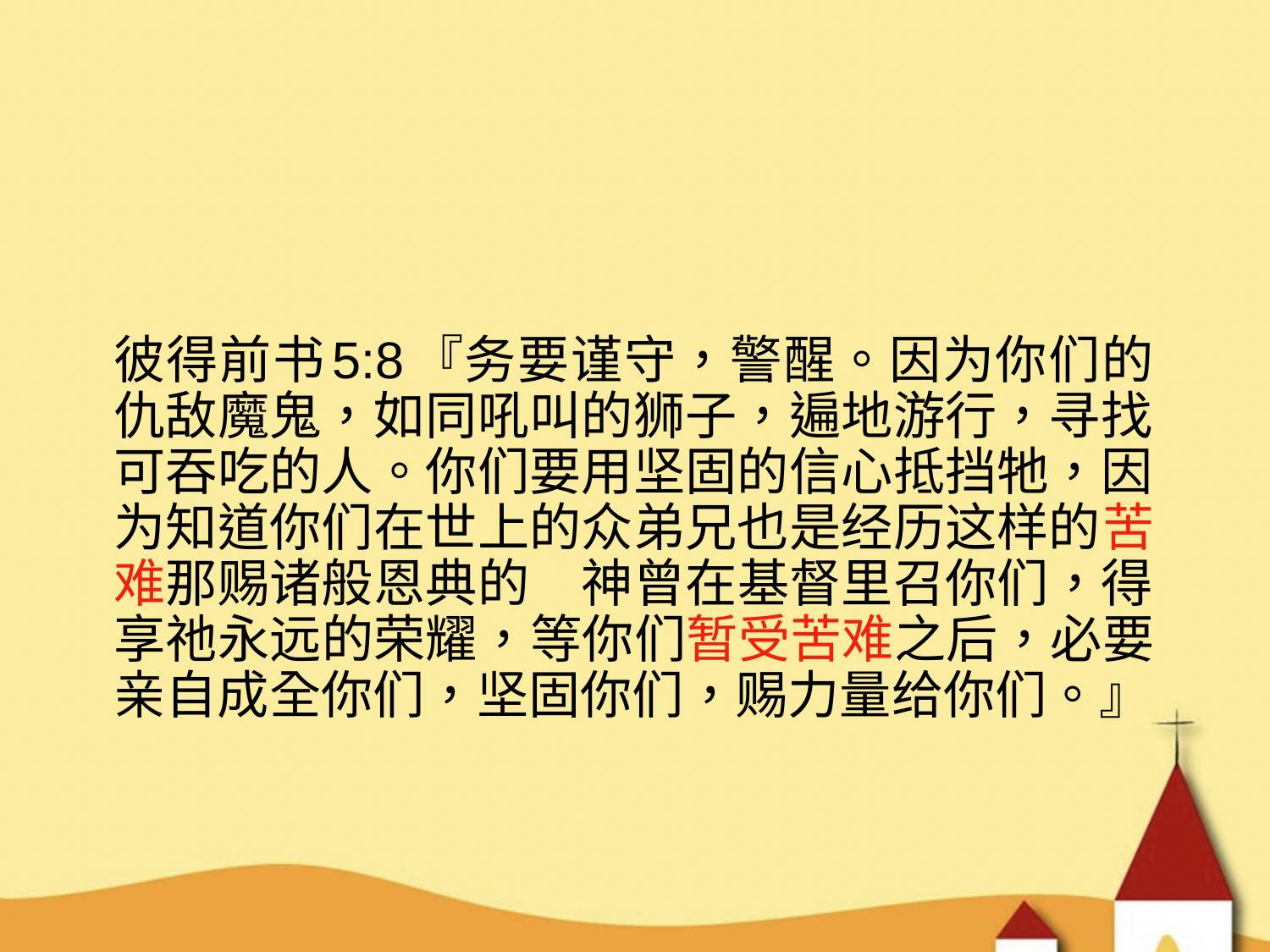

#
彼得前书5:8『务要谨守，警醒。因为你们的仇敌魔鬼，如同吼叫的狮子，遍地游行，寻找可吞吃的人。你们要用坚固的信心抵挡牠，因为知道你们在世上的众弟兄也是经历这样的苦难那赐诸般恩典的　神曾在基督里召你们，得享祂永远的荣耀，等你们暂受苦难之后，必要亲自成全你们，坚固你们，赐力量给你们。』